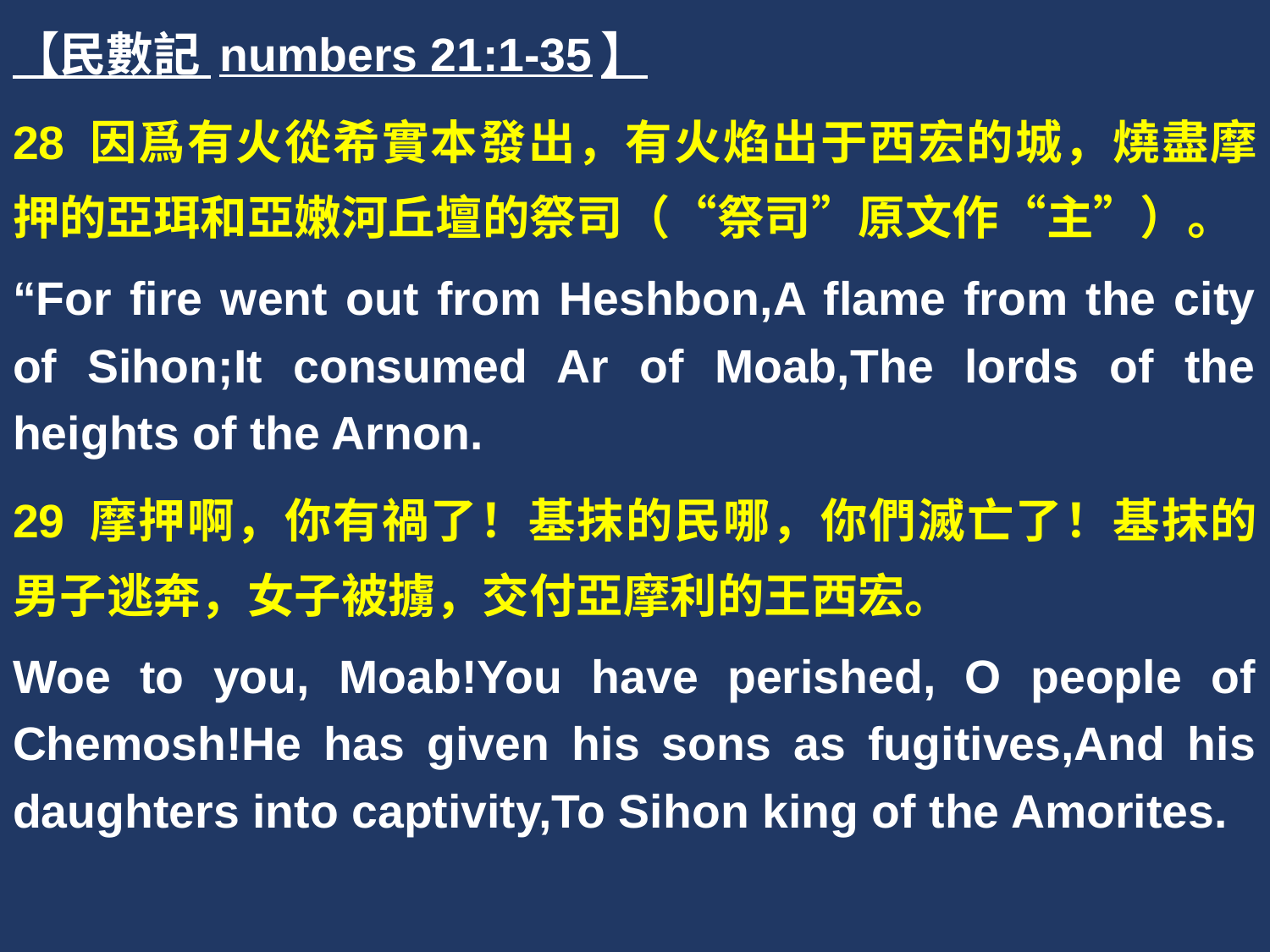

【民數記 numbers 21:1-35】
28 因爲有火從希實本發出，有火焰出于西宏的城，燒盡摩押的亞珥和亞嫩河丘壇的祭司（“祭司”原文作“主”）。
“For fire went out from Heshbon,A flame from the city of Sihon;It consumed Ar of Moab,The lords of the heights of the Arnon.
29 摩押啊，你有禍了！基抹的民哪，你們滅亡了！基抹的男子逃奔，女子被擄，交付亞摩利的王西宏。
Woe to you, Moab!You have perished, O people of Chemosh!He has given his sons as fugitives,And his daughters into captivity,To Sihon king of the Amorites.